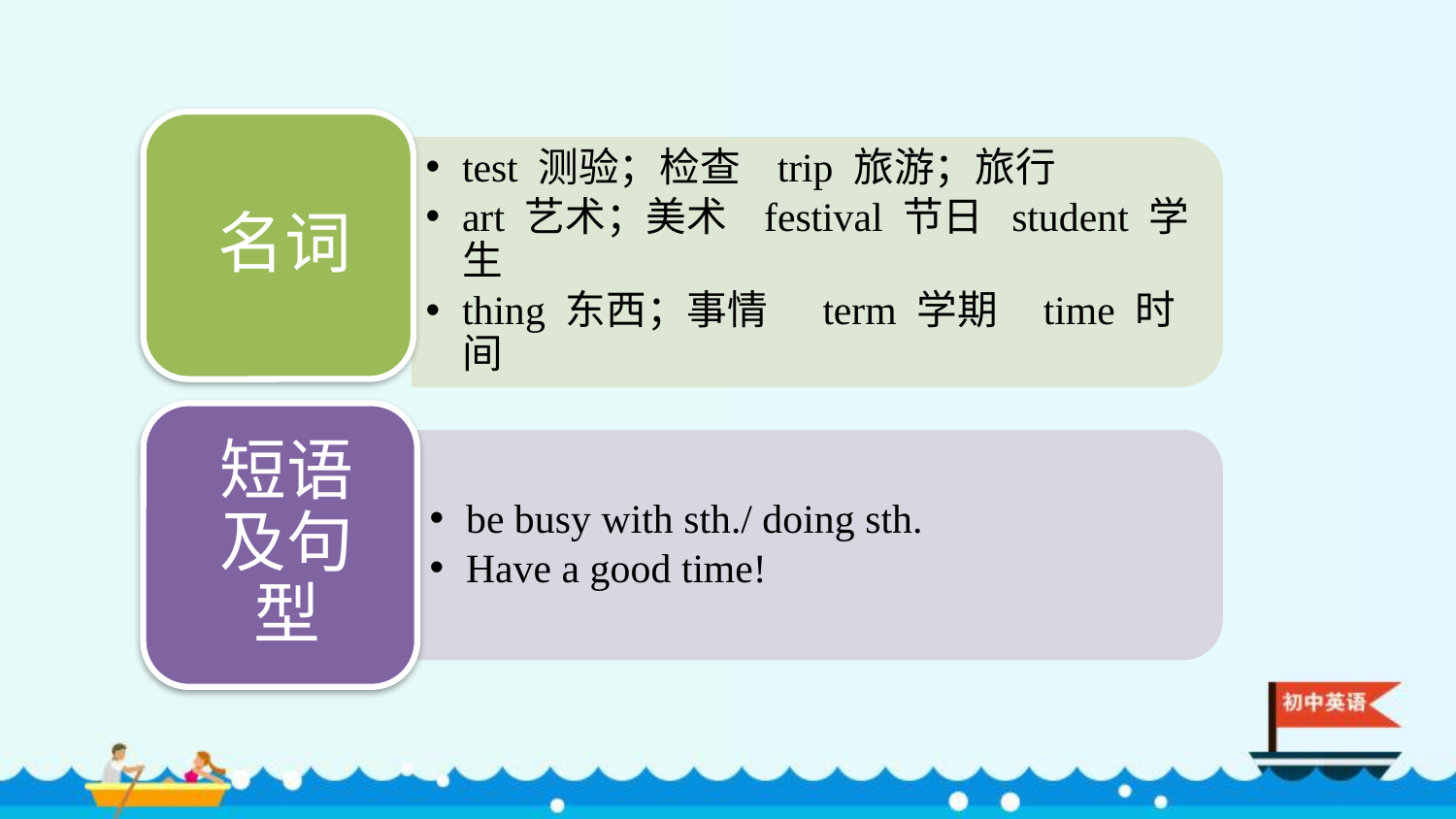

test 测验；检查   trip 旅游；旅行
art 艺术；美术   festival 节日  student 学生
thing 东西；事情     term 学期    time 时间
名词
be busy with sth./ doing sth.
Have a good time!
短语及句型